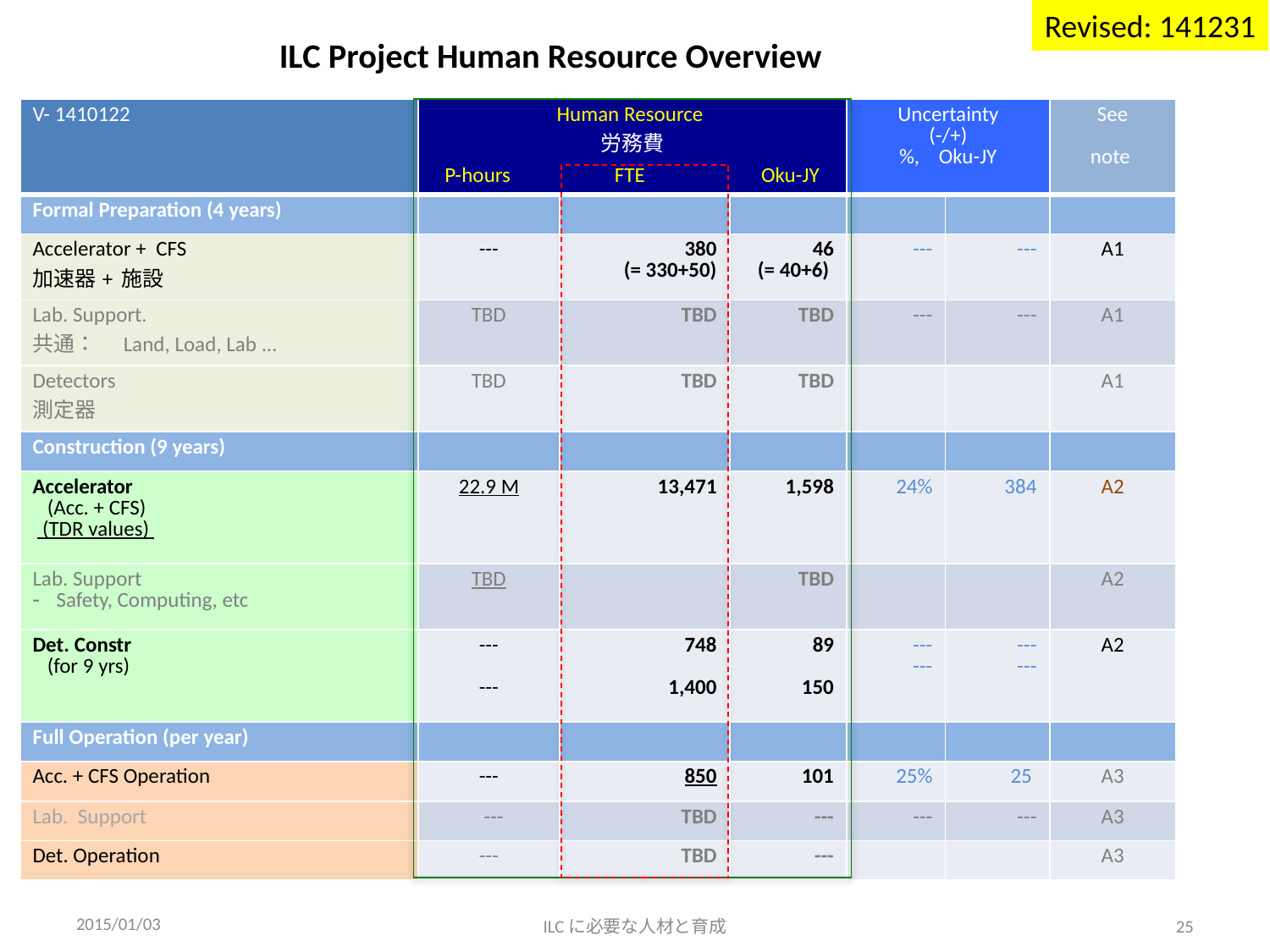

Revised: 141231
# ILC Project Human Resource Overview
| V- 1410122 | Human Resource 労務費 P-hours 　 FTE Oku-JY |  |  | Uncertainty (-/+) %, Oku-JY |  | See note |
| --- | --- | --- | --- | --- | --- | --- |
| Formal Preparation (4 years) |  |  |  |  |  |  |
| Accelerator + CFS 加速器+ 施設 | --- | 380 (= 330+50) | 46 (= 40+6) | --- | --- | A1 |
| Lab. Support. 共通：　Land, Load, Lab ... | TBD | TBD | TBD | --- | --- | A1 |
| Detectors 測定器 | TBD | TBD | TBD |  |  | A1 |
| Construction (9 years) |  |  |  |  |  |  |
| Accelerator (Acc. + CFS) (TDR values) | 22.9 M | 13,471 | 1,598 | 24% | 384 | A2 |
| Lab. Support Safety, Computing, etc | TBD |  | TBD |  |  | A2 |
| Det. Constr (for 9 yrs) | --- --- | 748 1,400 | 89 150 | --- --- | --- --- | A2 |
| Full Operation (per year) |  |  |  |  |  |  |
| Acc. + CFS Operation | --- | 850 | 101 | 25% | 25 | A3 |
| Lab. Support | --- | TBD | --- | --- | --- | A3 |
| Det. Operation | --- | TBD | --- |  |  | A3 |

2015/01/03
ILCに必要な人材と育成
25